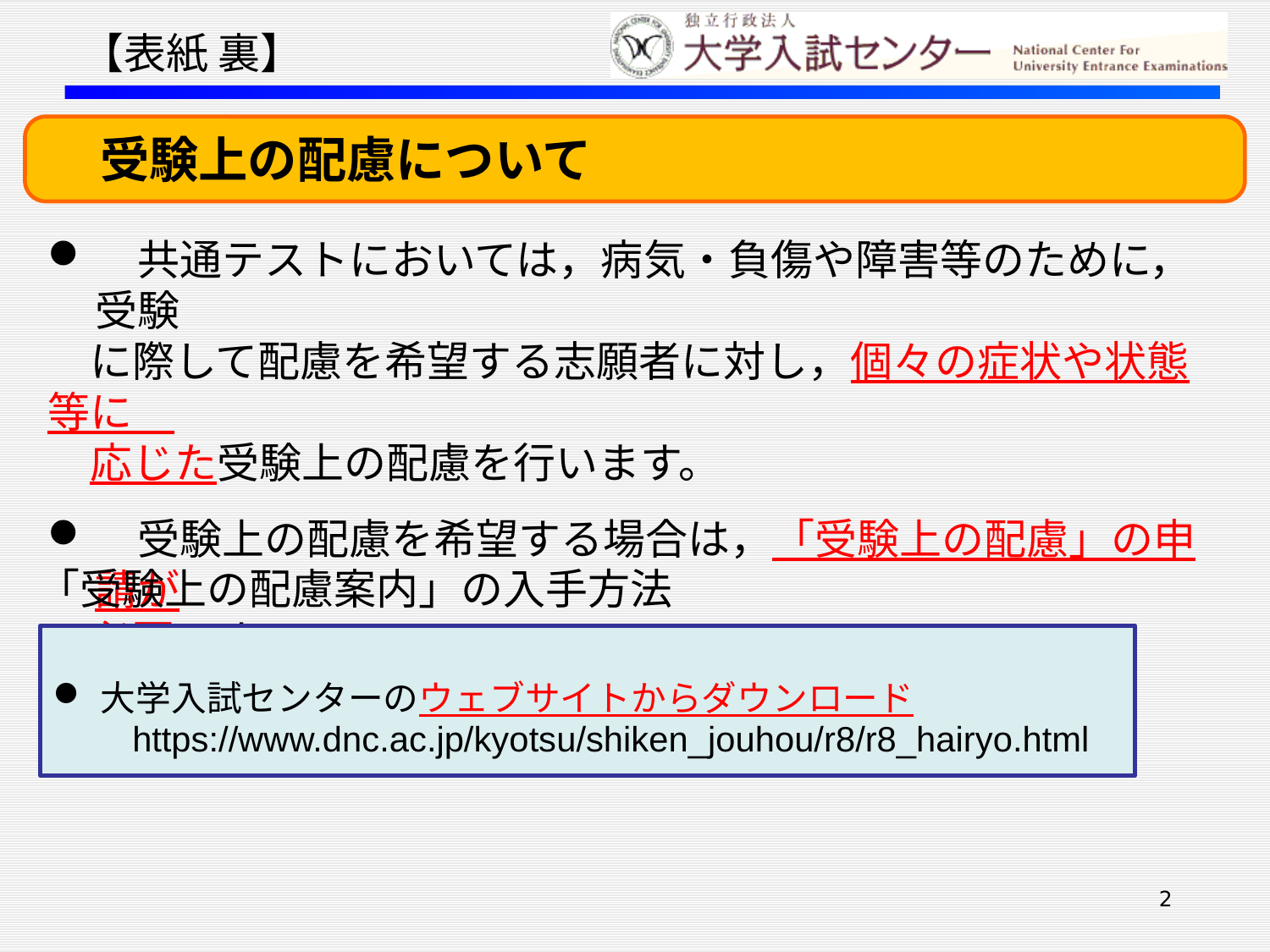

【表紙 裏】
　受験上の配慮について
　共通テストにおいては，病気・負傷や障害等のために， 受験
　に際して配慮を希望する志願者に対し，個々の症状や状態等に
　応じた受験上の配慮を行います。

　受験上の配慮を希望する場合は，「受験上の配慮」の申請が
　必要です。
「受験上の配慮案内」の入手方法

大学入試センターのウェブサイトからダウンロード

　　https://www.dnc.ac.jp/kyotsu/shiken_jouhou/r8/r8_hairyo.html

2